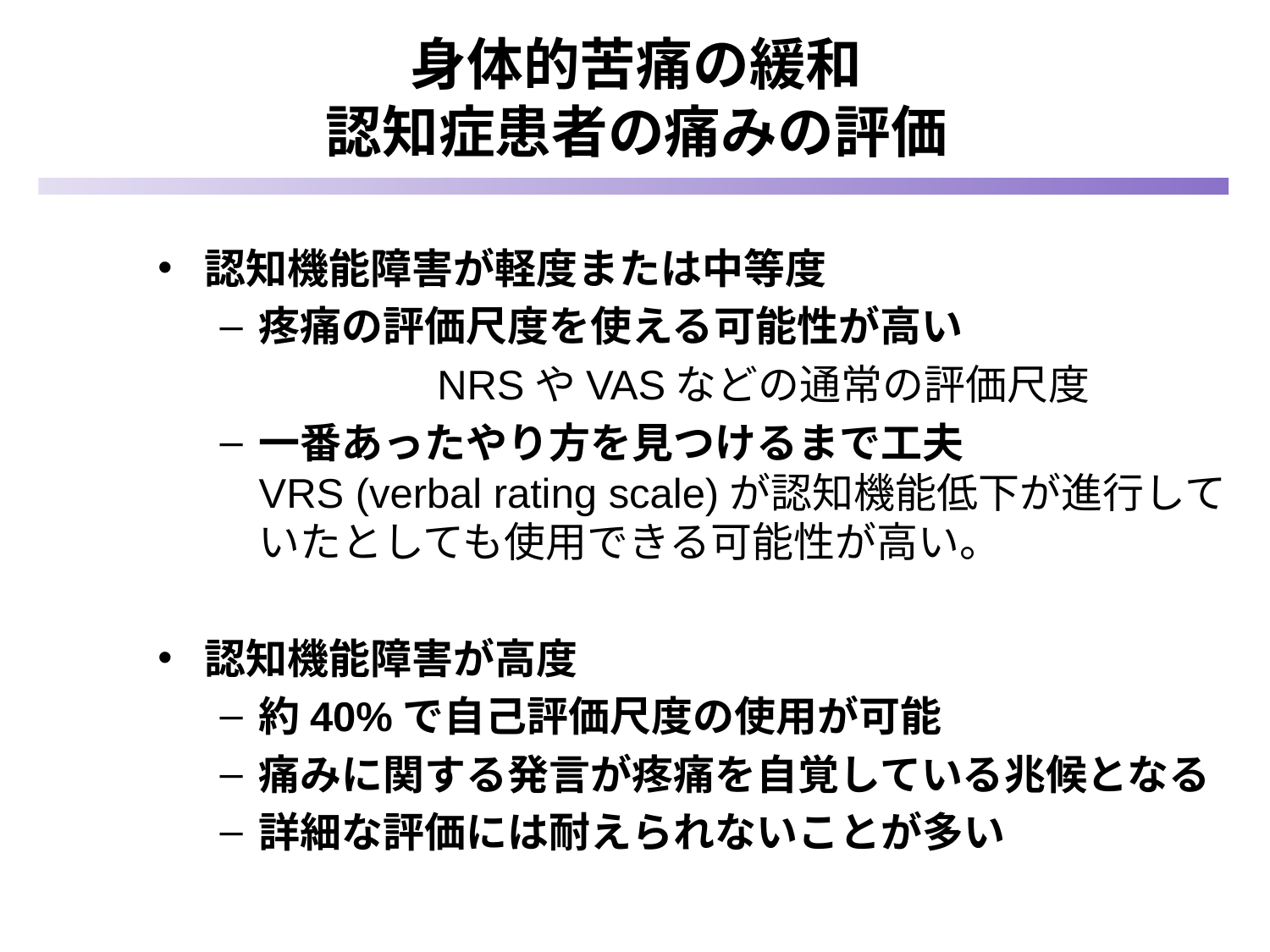

# 身体的苦痛の緩和 認知症患者の痛みの評価

認知機能障害が軽度または中等度
疼痛の評価尺度を使える可能性が高い
　　　　　NRSやVASなどの通常の評価尺度
一番あったやり方を見つけるまで工夫
VRS (verbal rating scale)が認知機能低下が進行していたとしても使用できる可能性が高い。

認知機能障害が高度
約40%で自己評価尺度の使用が可能
痛みに関する発言が疼痛を自覚している兆候となる
詳細な評価には耐えられないことが多い